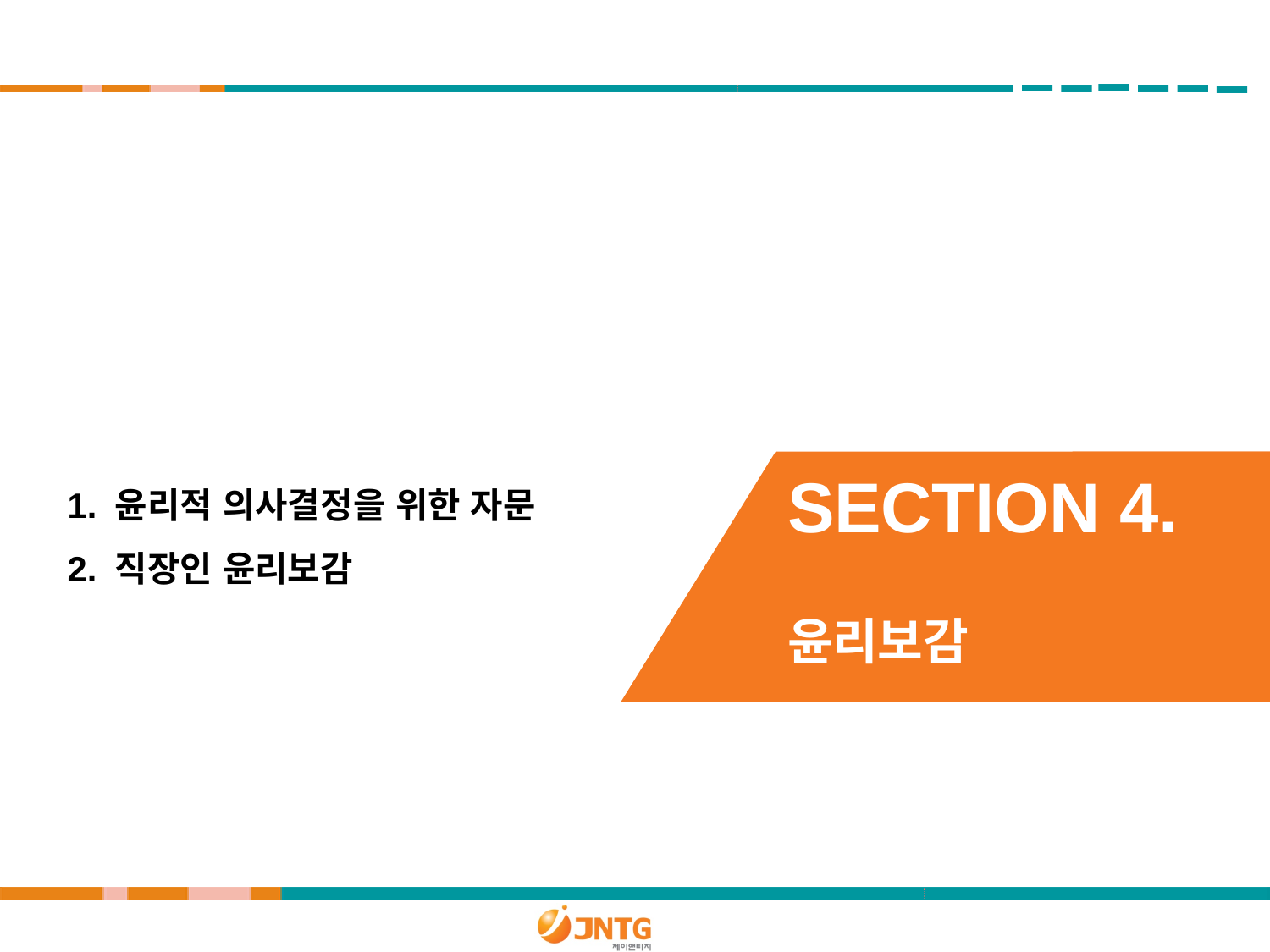

1. 윤리적 의사결정을 위한 자문
2. 직장인 윤리보감
SECTION 4.

윤리보감